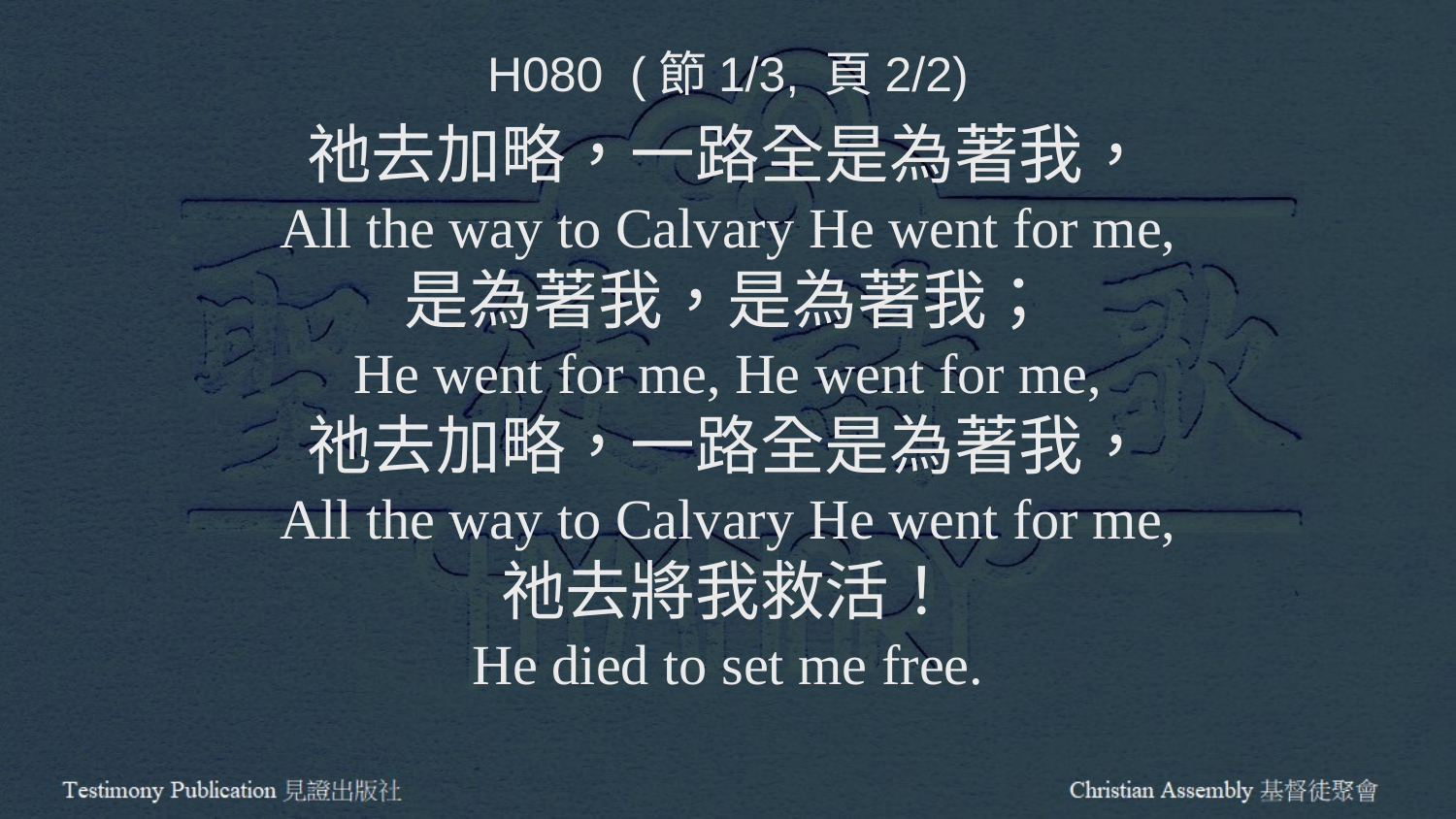

H080  (節1/3, 頁2/2)
祂去加略，一路全是為著我，
All the way to Calvary He went for me,
是為著我，是為著我；
He went for me, He went for me,
祂去加略，一路全是為著我，
All the way to Calvary He went for me,
祂去將我救活！
He died to set me free.